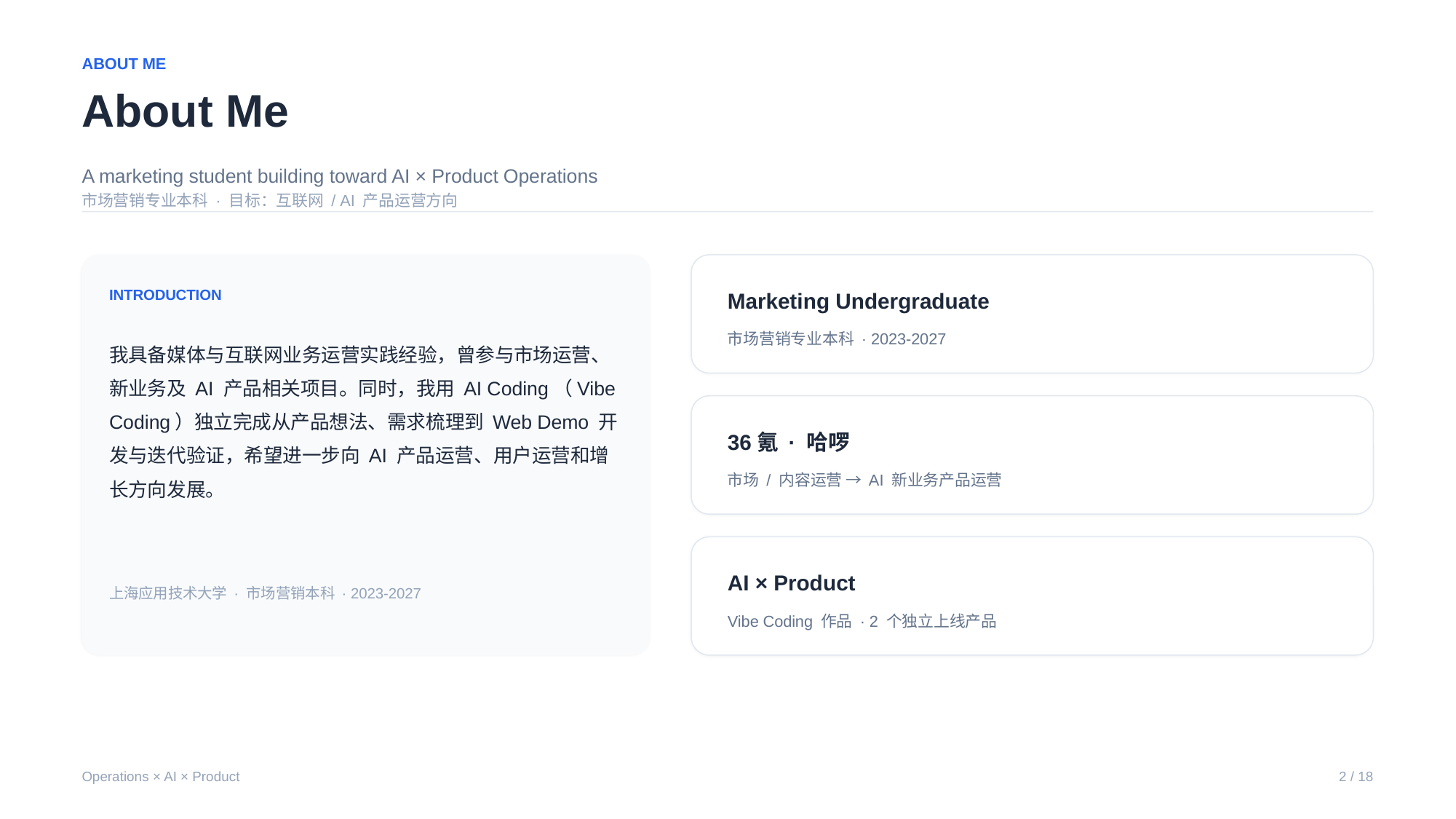

ABOUT ME
About Me
A marketing student building toward AI × Product Operations
市场营销专业本科 · 目标：互联网 / AI 产品运营方向

INTRODUCTION
Marketing Undergraduate
市场营销专业本科 · 2023-2027
我具备媒体与互联网业务运营实践经验，曾参与市场运营、新业务及 AI 产品相关项目。同时，我用 AI Coding（Vibe Coding）独立完成从产品想法、需求梳理到 Web Demo 开发与迭代验证，希望进一步向 AI 产品运营、用户运营和增长方向发展。

36氪 · 哈啰
市场 / 内容运营 → AI 新业务产品运营

AI × Product
上海应用技术大学 · 市场营销本科 · 2023-2027
Vibe Coding 作品 · 2 个独立上线产品
Operations × AI × Product
2 / 18